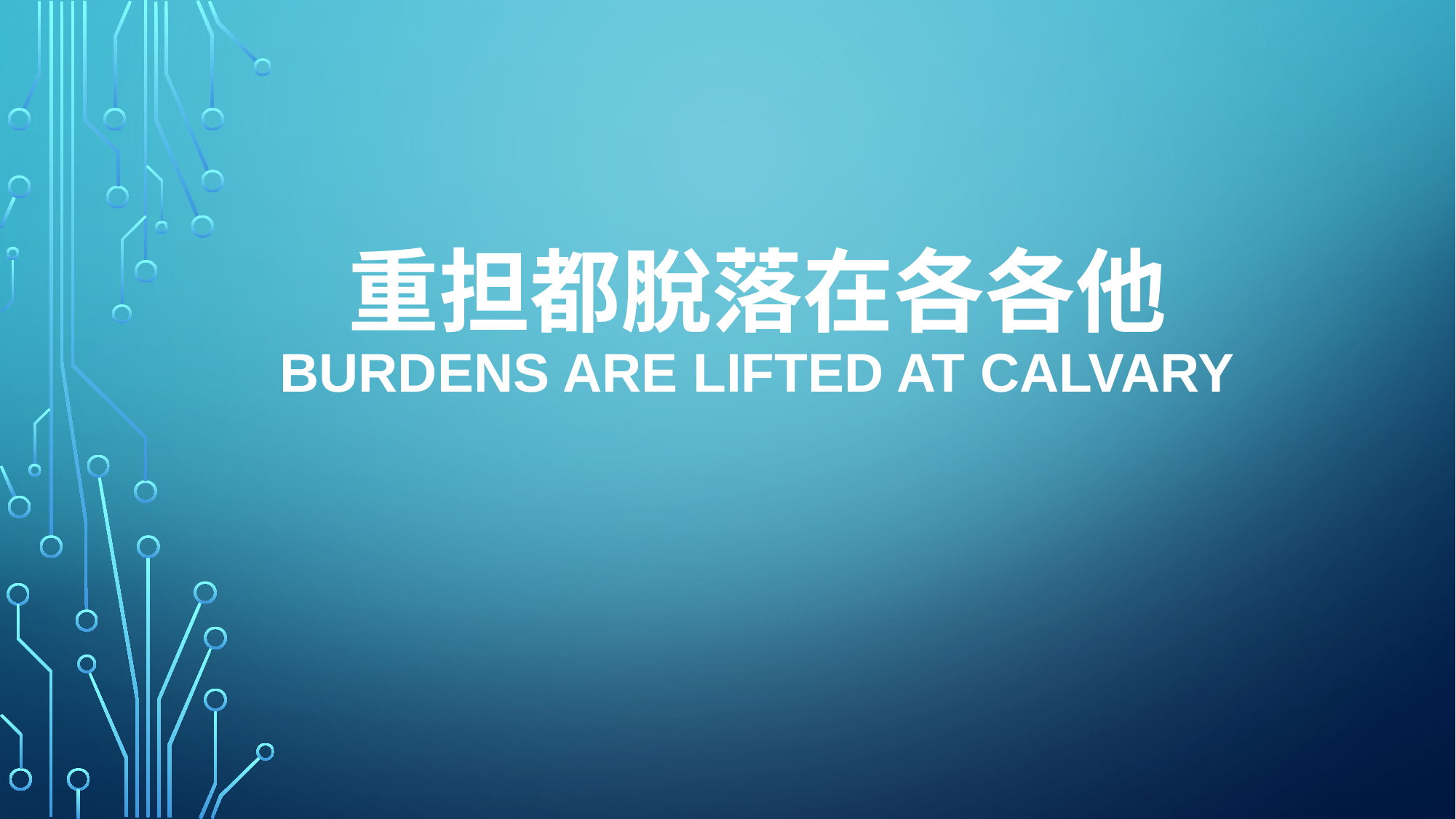

# 重担都脫落在各各他 burdens are lifted at calvary